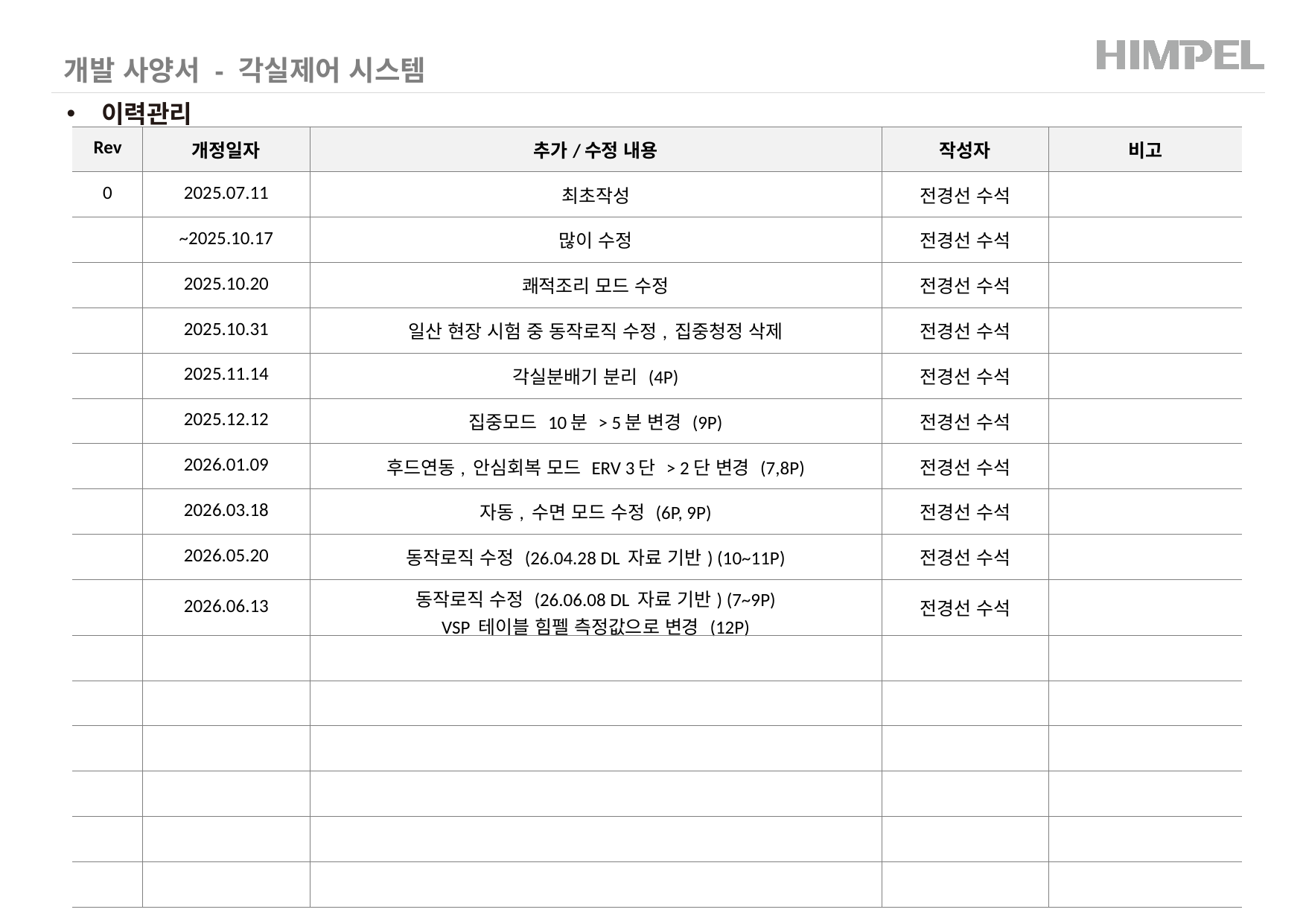

개발 사양서 - 각실제어 시스템
이력관리
| Rev | 개정일자 | 추가/수정 내용 | 작성자 | 비고 |
| --- | --- | --- | --- | --- |
| 0 | 2025.07.11 | 최초작성 | 전경선 수석 |  |
|  | ~2025.10.17 | 많이 수정 | 전경선 수석 |  |
|  | 2025.10.20 | 쾌적조리 모드 수정 | 전경선 수석 |  |
|  | 2025.10.31 | 일산 현장 시험 중 동작로직 수정, 집중청정 삭제 | 전경선 수석 |  |
|  | 2025.11.14 | 각실분배기 분리 (4P) | 전경선 수석 |  |
|  | 2025.12.12 | 집중모드 10분 > 5분 변경 (9P) | 전경선 수석 |  |
|  | 2026.01.09 | 후드연동, 안심회복 모드 ERV 3단 > 2단 변경 (7,8P) | 전경선 수석 |  |
|  | 2026.03.18 | 자동, 수면 모드 수정 (6P, 9P) | 전경선 수석 |  |
|  | 2026.05.20 | 동작로직 수정 (26.04.28 DL 자료 기반) (10~11P) | 전경선 수석 |  |
|  | 2026.06.13 | 동작로직 수정 (26.06.08 DL 자료 기반) (7~9P) VSP 테이블 힘펠 측정값으로 변경 (12P) | 전경선 수석 |  |
|  |  |  |  |  |
|  |  |  |  |  |
|  |  |  |  |  |
|  |  |  |  |  |
|  |  |  |  |  |
|  |  |  |  |  |